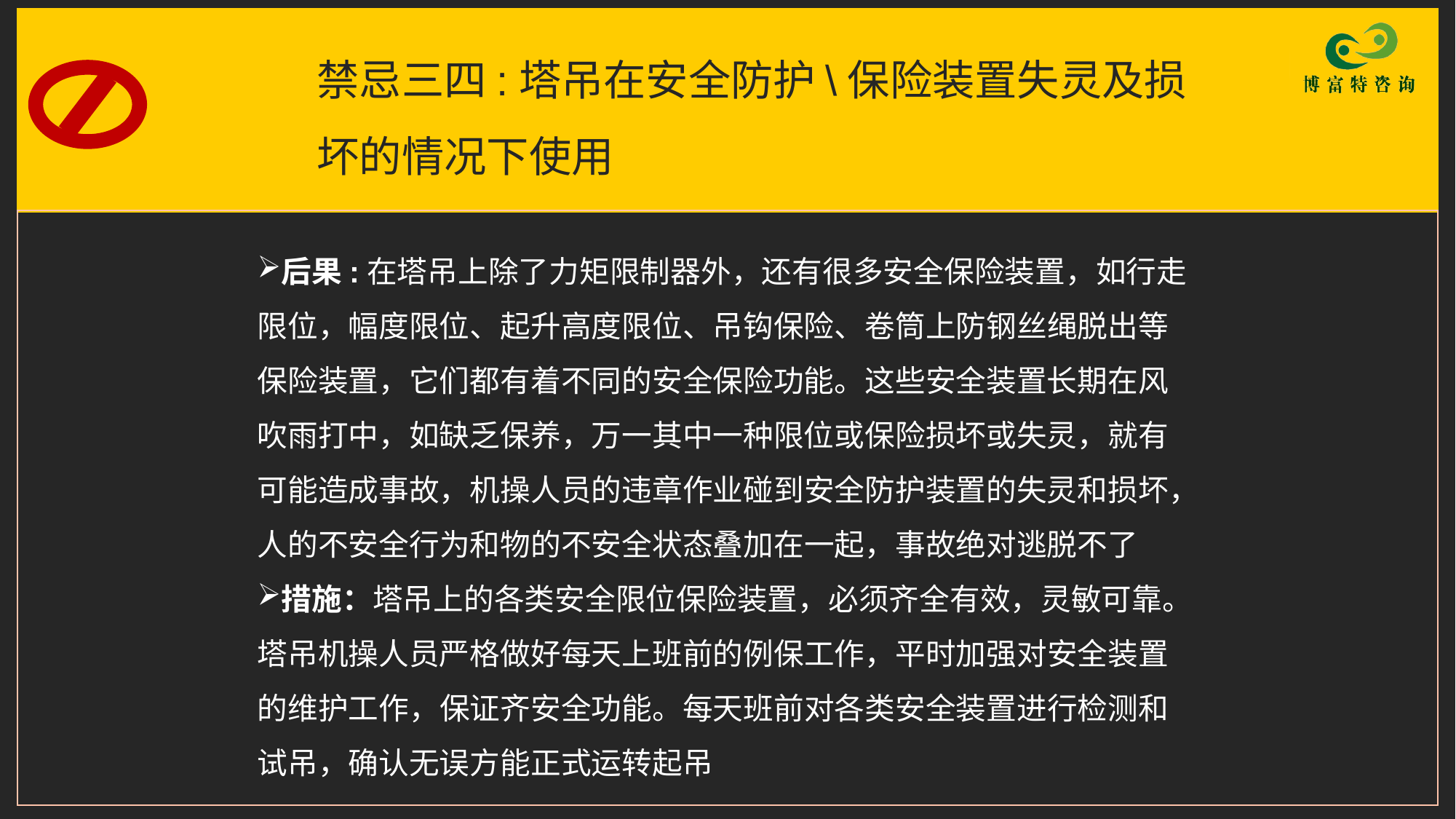

# 禁忌三四:塔吊在安全防护\保险装置失灵及损坏的情况下使用
后果:在塔吊上除了力矩限制器外，还有很多安全保险装置，如行走限位，幅度限位、起升高度限位、吊钩保险、卷筒上防钢丝绳脱出等保险装置，它们都有着不同的安全保险功能。这些安全装置长期在风吹雨打中，如缺乏保养，万一其中一种限位或保险损坏或失灵，就有可能造成事故，机操人员的违章作业碰到安全防护装置的失灵和损坏，人的不安全行为和物的不安全状态叠加在一起，事故绝对逃脱不了
措施：塔吊上的各类安全限位保险装置，必须齐全有效，灵敏可靠。塔吊机操人员严格做好每天上班前的例保工作，平时加强对安全装置的维护工作，保证齐安全功能。每天班前对各类安全装置进行检测和试吊，确认无误方能正式运转起吊